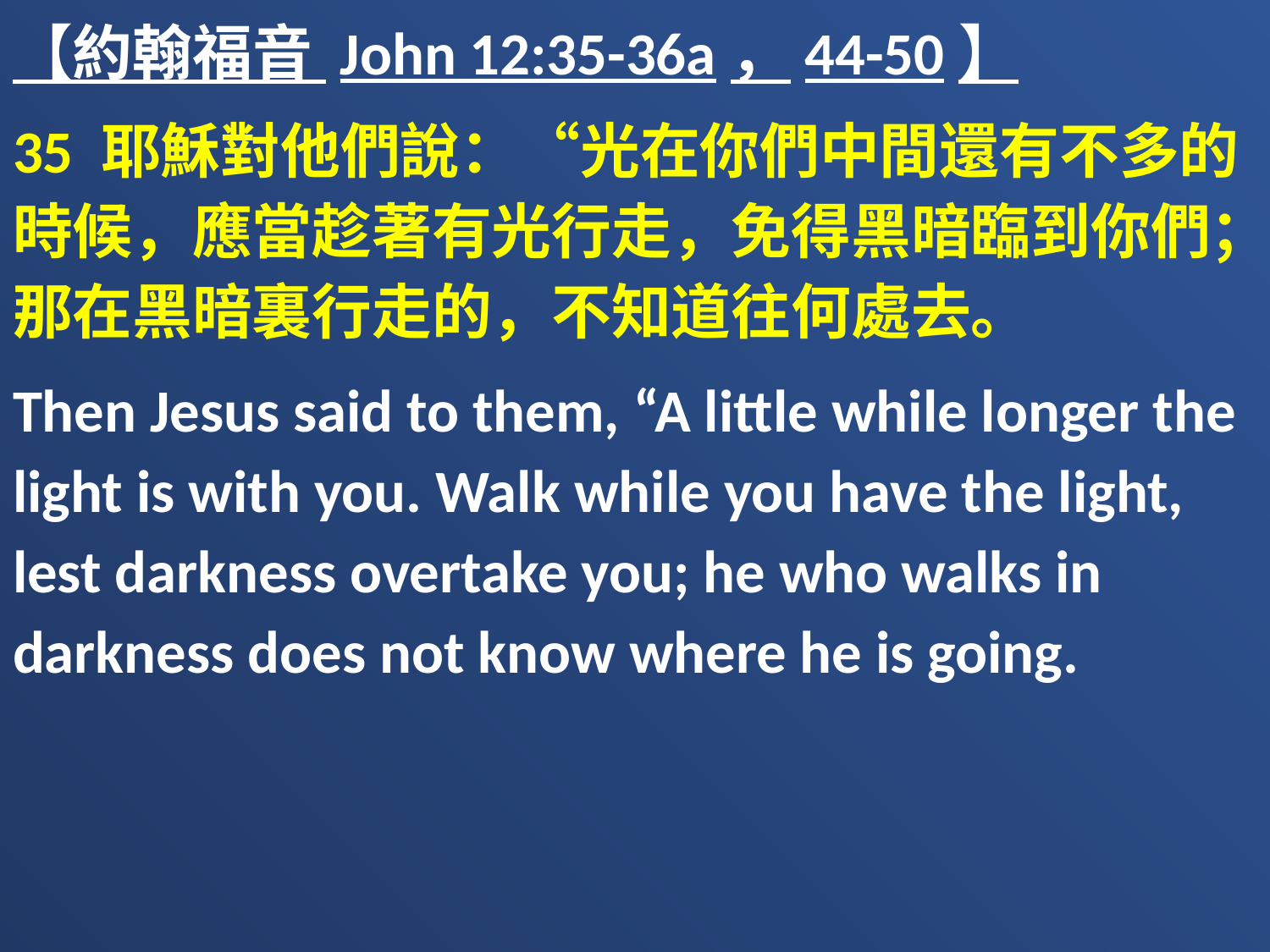

【約翰福音 John 12:35-36a，44-50】
35 耶穌對他們說：“光在你們中間還有不多的時候，應當趁著有光行走，免得黑暗臨到你們；那在黑暗裏行走的，不知道往何處去。
Then Jesus said to them, “A little while longer the light is with you. Walk while you have the light, lest darkness overtake you; he who walks in darkness does not know where he is going.